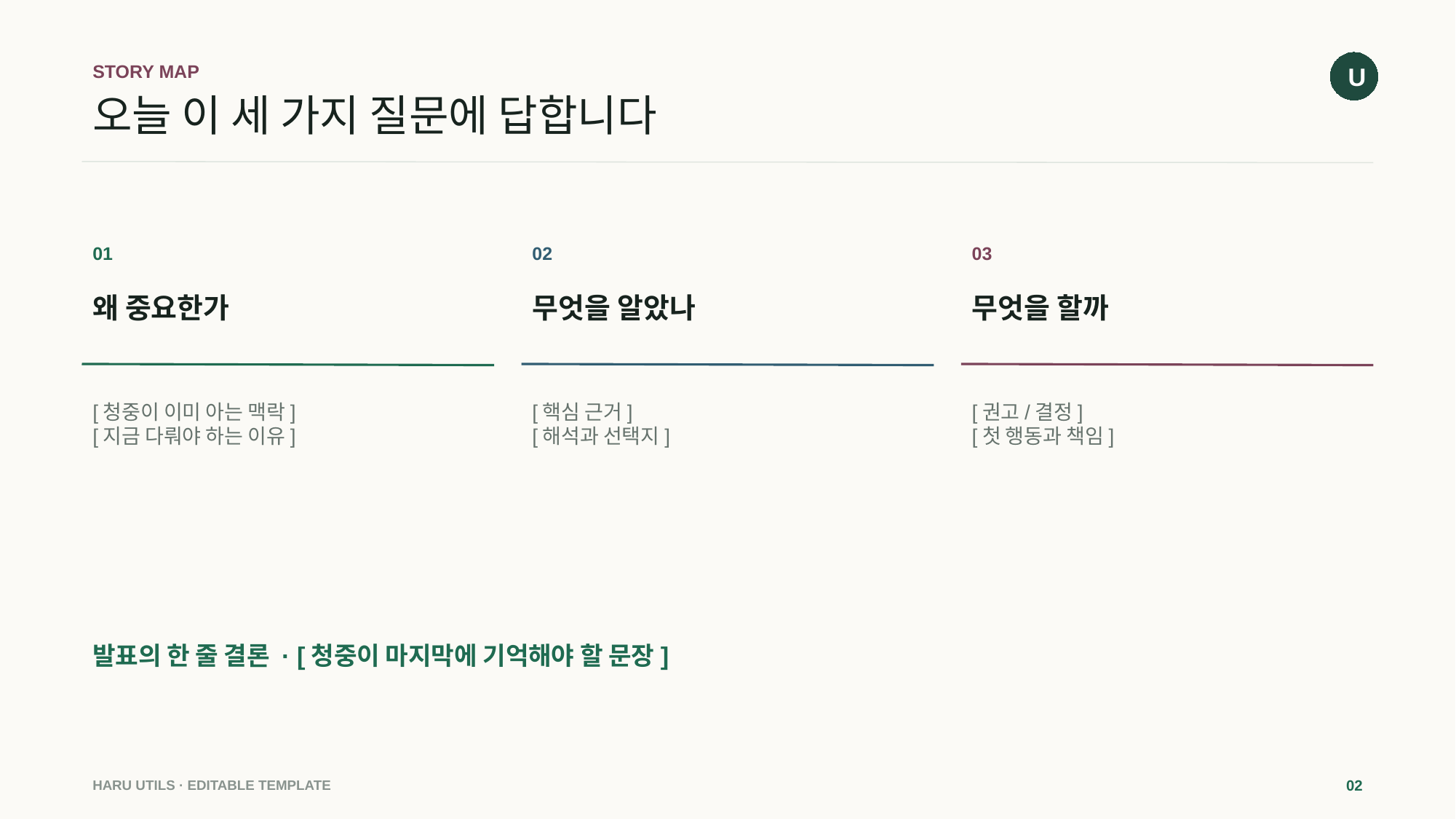

U
STORY MAP
# 오늘 이 세 가지 질문에 답합니다

01
02
03
왜 중요한가
무엇을 알았나
무엇을 할까

[청중이 이미 아는 맥락]
[지금 다뤄야 하는 이유]
[핵심 근거]
[해석과 선택지]
[권고/결정]
[첫 행동과 책임]
발표의 한 줄 결론 · [청중이 마지막에 기억해야 할 문장]
HARU UTILS · EDITABLE TEMPLATE
02